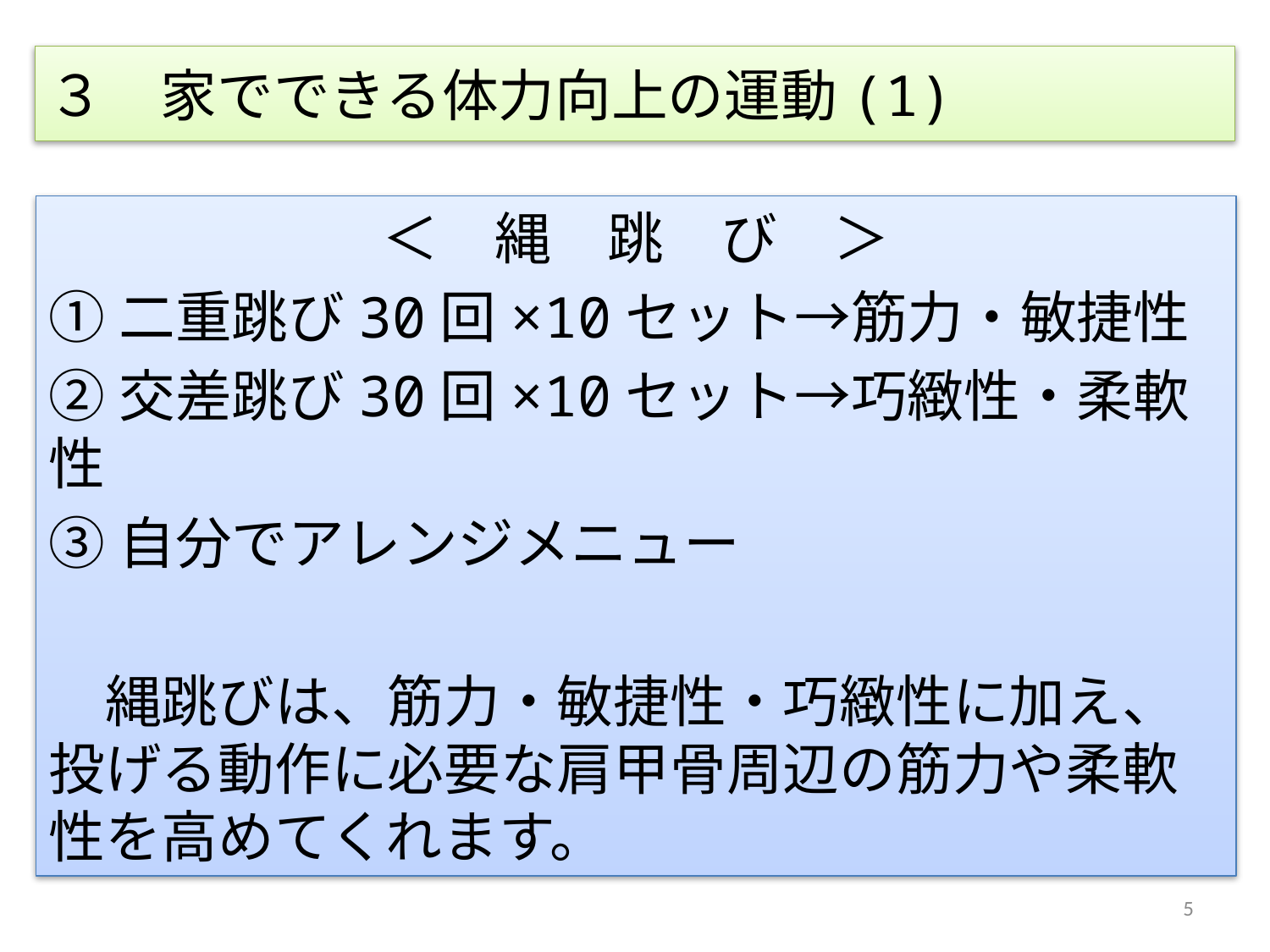

３　家でできる体力向上の運動(1)
＜　縄　跳　び　＞
①二重跳び30回×10セット→筋力・敏捷性
②交差跳び30回×10セット→巧緻性・柔軟性
③自分でアレンジメニュー

　縄跳びは、筋力・敏捷性・巧緻性に加え、投げる動作に必要な肩甲骨周辺の筋力や柔軟性を高めてくれます。
5